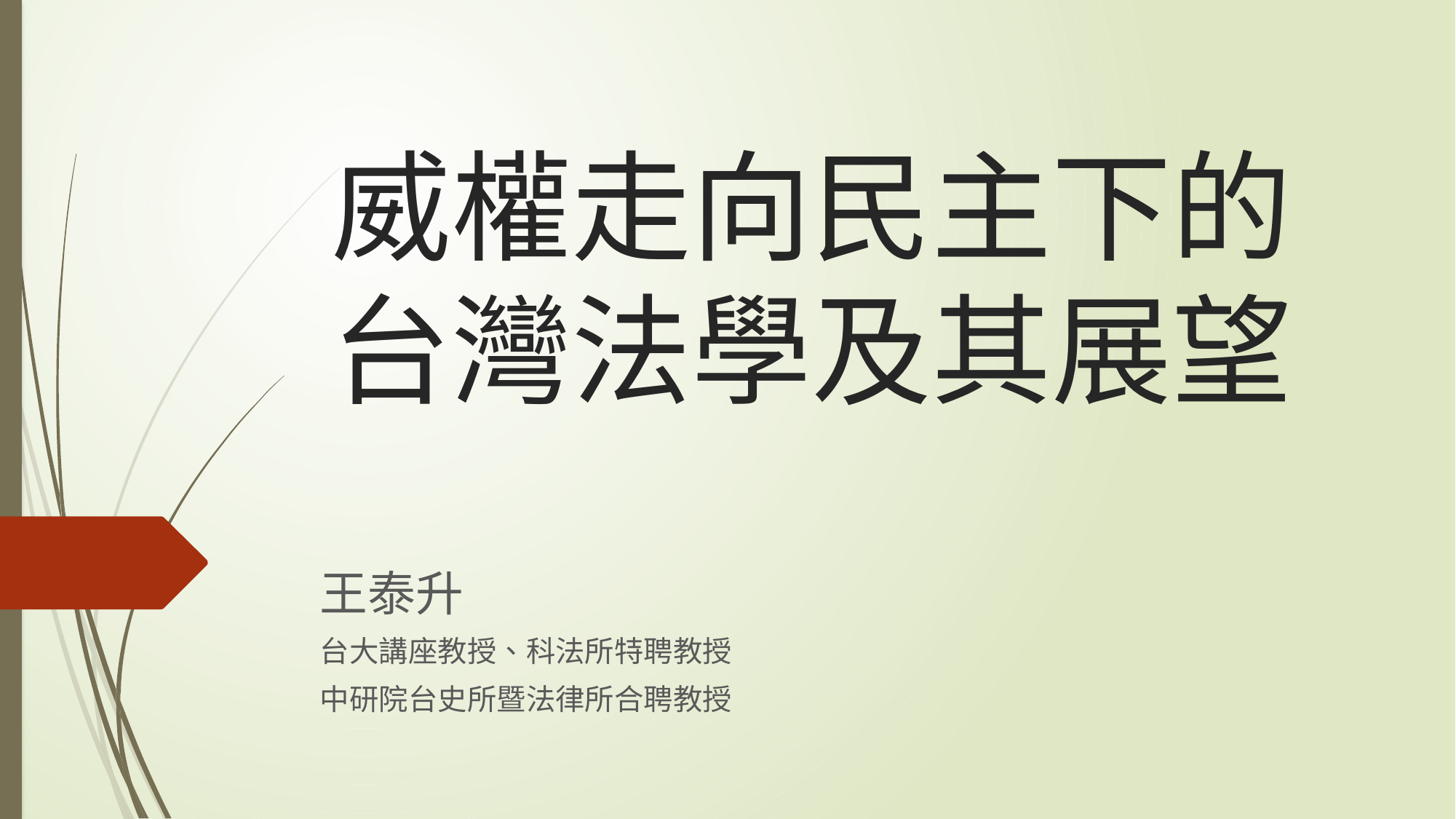

# 威權走向民主下的 台灣法學及其展望
王泰升
台大講座教授、科法所特聘教授
中研院台史所暨法律所合聘教授